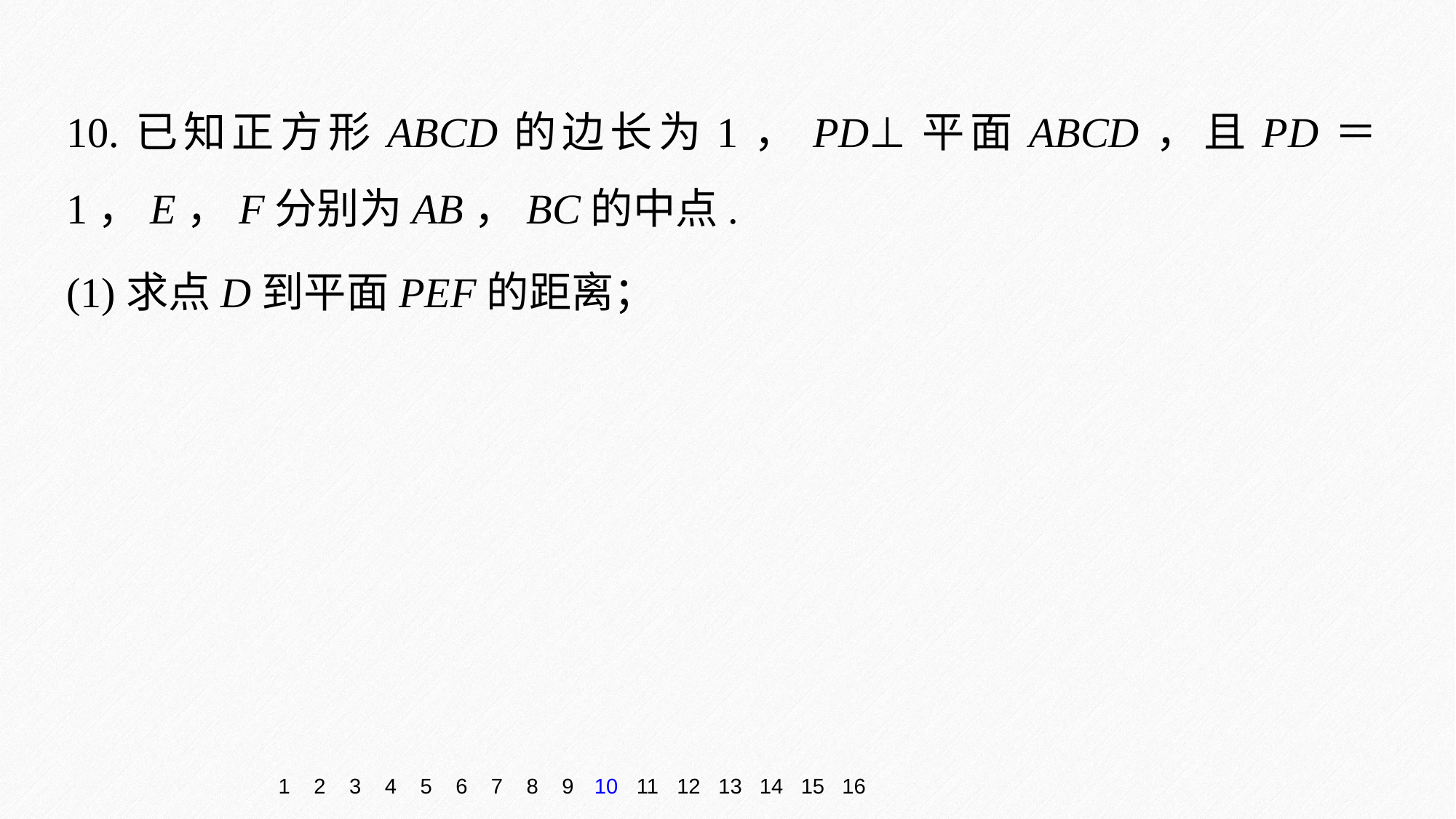

10.已知正方形ABCD的边长为1，PD⊥平面ABCD，且PD＝1，E，F分别为AB，BC的中点.
(1)求点D到平面PEF的距离；
1
2
3
4
5
6
7
8
9
10
11
12
13
14
15
16